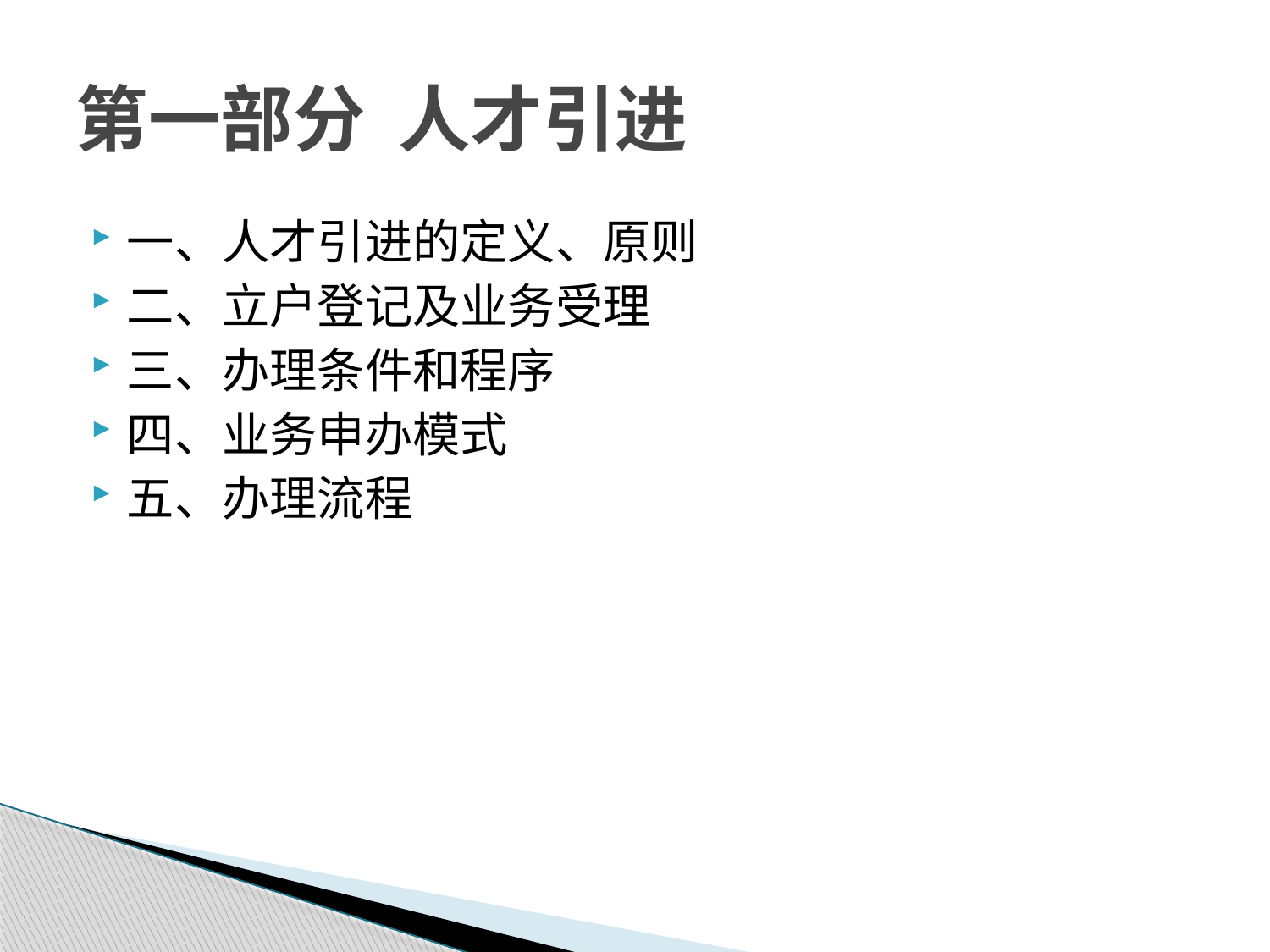

# 第一部分  人才引进
一、人才引进的定义、原则
二、立户登记及业务受理
三、办理条件和程序
四、业务申办模式
五、办理流程